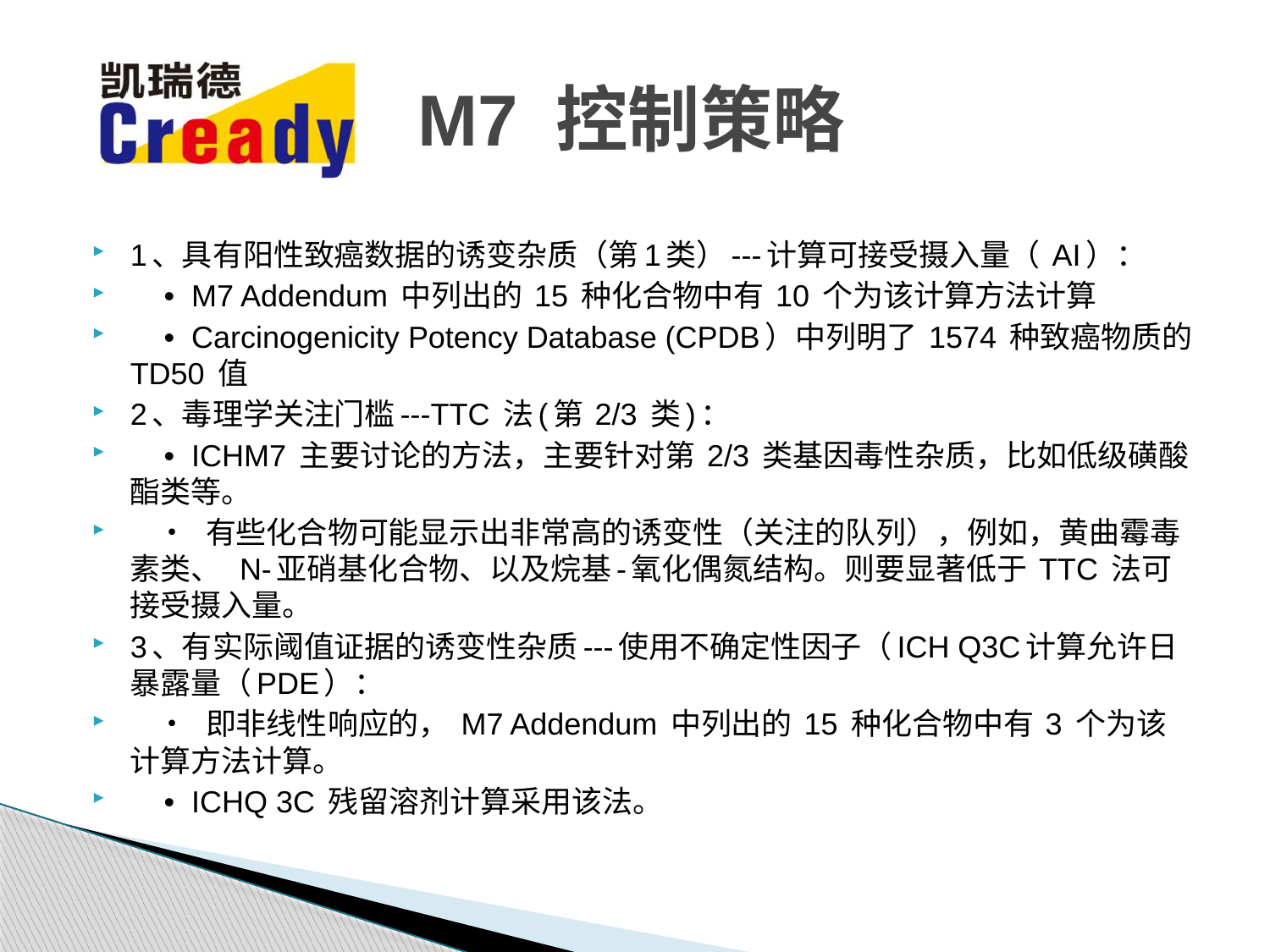

# M7 控制策略
1、具有阳性致癌数据的诱变杂质（第1类）---计算可接受摄入量（ AI）：
    •  M7 Addendum 中列出的 15 种化合物中有 10 个为该计算方法计算
    •  Carcinogenicity Potency Database (CPDB）中列明了 1574 种致癌物质的 TD50 值
2、毒理学关注门槛---TTC 法(第 2/3 类)：
    •  ICHM7 主要讨论的方法，主要针对第 2/3 类基因毒性杂质，比如低级磺酸酯类等。
    •  有些化合物可能显示出非常高的诱变性（关注的队列），例如，黄曲霉毒素类、  N-亚硝基化合物、以及烷基-氧化偶氮结构。则要显著低于 TTC 法可接受摄入量。
3、有实际阈值证据的诱变性杂质---使用不确定性因子（ICH Q3C计算允许日暴露量（PDE）：
    •  即非线性响应的， M7 Addendum 中列出的 15 种化合物中有 3 个为该计算方法计算。
    •  ICHQ 3C 残留溶剂计算采用该法。